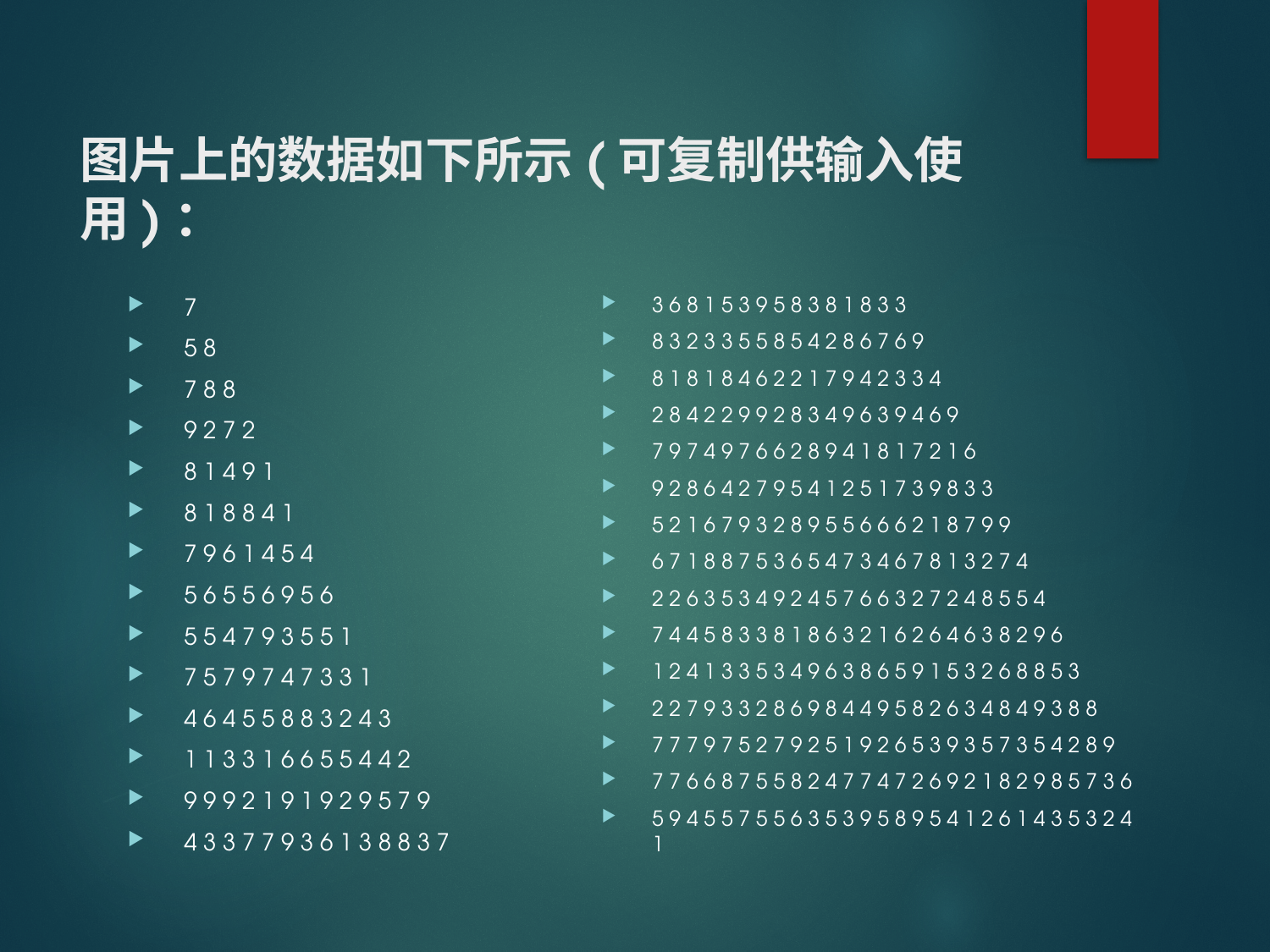

# 图片上的数据如下所示(可复制供输入使用)：
3 6 8 1 5 3 9 5 8 3 8 1 8 3 3
8 3 2 3 3 5 5 8 5 4 2 8 6 7 6 9
8 1 8 1 8 4 6 2 2 1 7 9 4 2 3 3 4
2 8 4 2 2 9 9 2 8 3 4 9 6 3 9 4 6 9
7 9 7 4 9 7 6 6 2 8 9 4 1 8 1 7 2 1 6
9 2 8 6 4 2 7 9 5 4 1 2 5 1 7 3 9 8 3 3
5 2 1 6 7 9 3 2 8 9 5 5 6 6 6 2 1 8 7 9 9
6 7 1 8 8 7 5 3 6 5 4 7 3 4 6 7 8 1 3 2 7 4
2 2 6 3 5 3 4 9 2 4 5 7 6 6 3 2 7 2 4 8 5 5 4
7 4 4 5 8 3 3 8 1 8 6 3 2 1 6 2 6 4 6 3 8 2 9 6
1 2 4 1 3 3 5 3 4 9 6 3 8 6 5 9 1 5 3 2 6 8 8 5 3
2 2 7 9 3 3 2 8 6 9 8 4 4 9 5 8 2 6 3 4 8 4 9 3 8 8
7 7 7 9 7 5 2 7 9 2 5 1 9 2 6 5 3 9 3 5 7 3 5 4 2 8 9
7 7 6 6 8 7 5 5 8 2 4 7 7 4 7 2 6 9 2 1 8 2 9 8 5 7 3 6
5 9 4 5 5 7 5 5 6 3 5 3 9 5 8 9 5 4 1 2 6 1 4 3 5 3 2 4 1
7
5 8
7 8 8
9 2 7 2
8 1 4 9 1
8 1 8 8 4 1
7 9 6 1 4 5 4
5 6 5 5 6 9 5 6
5 5 4 7 9 3 5 5 1
7 5 7 9 7 4 7 3 3 1
4 6 4 5 5 8 8 3 2 4 3
1 1 3 3 1 6 6 5 5 4 4 2
9 9 9 2 1 9 1 9 2 9 5 7 9
4 3 3 7 7 9 3 6 1 3 8 8 3 7